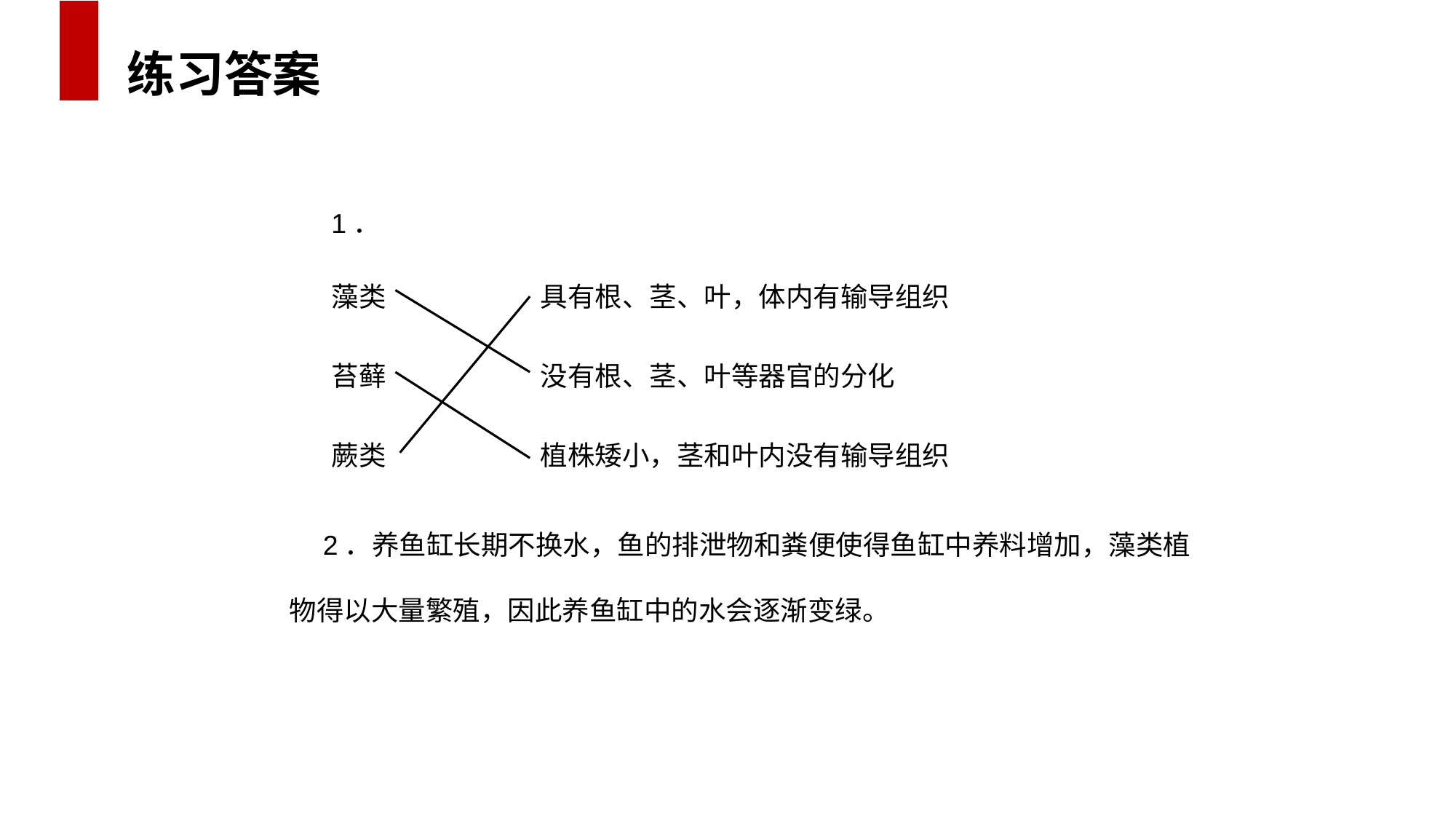

练习答案
1．
藻类
苔藓
蕨类
具有根、茎、叶，体内有输导组织
没有根、茎、叶等器官的分化
植株矮小，茎和叶内没有输导组织

　2．养鱼缸长期不换水，鱼的排泄物和粪便使得鱼缸中养料增加，藻类植物得以大量繁殖，因此养鱼缸中的水会逐渐变绿。